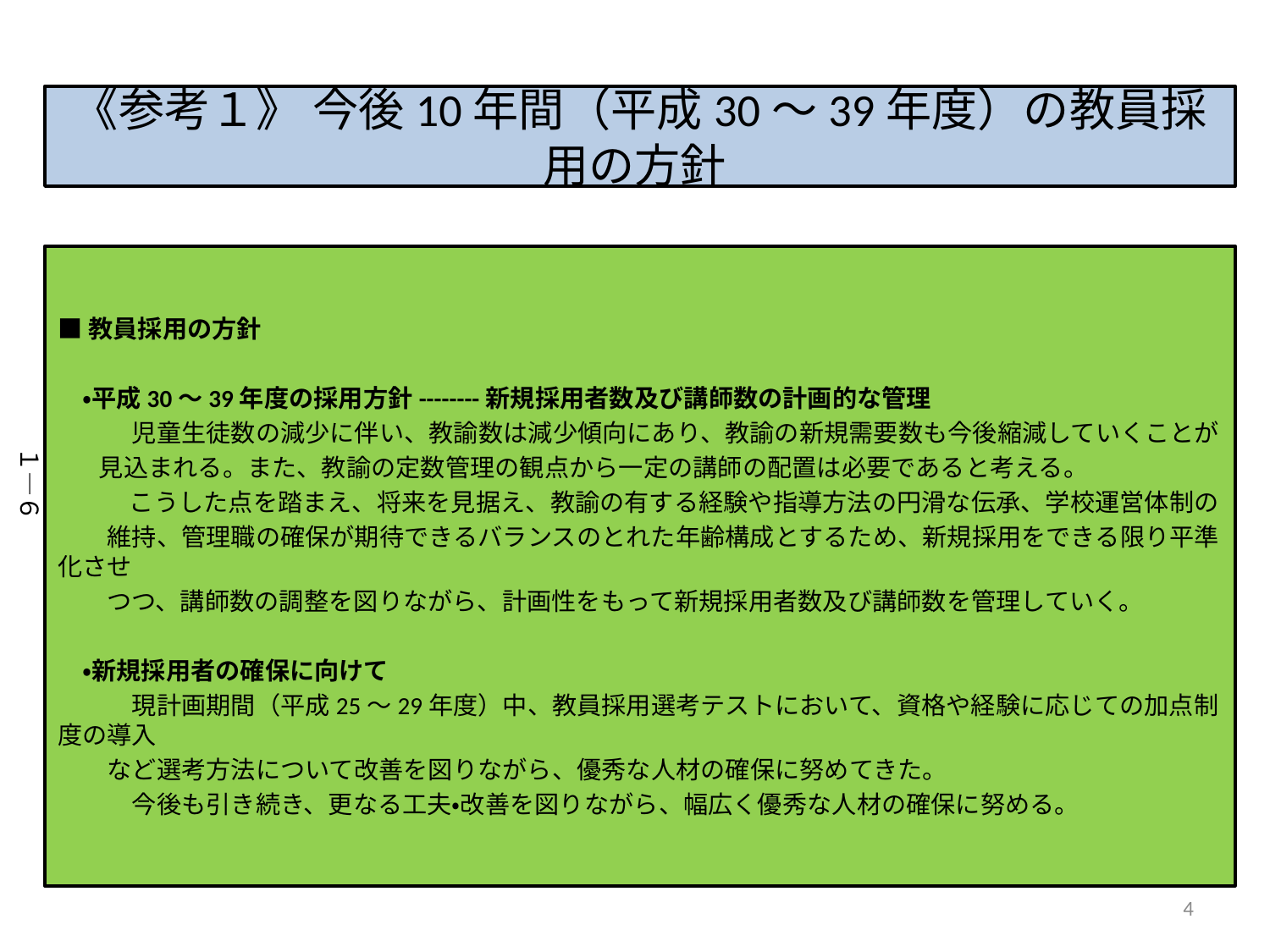

# 《参考１》 今後10年間（平成30～39年度）の教員採用の方針
■教員採用の方針

　・平成30～39年度の採用方針--------新規採用者数及び講師数の計画的な管理
　　　児童生徒数の減少に伴い、教諭数は減少傾向にあり、教諭の新規需要数も今後縮減していくことが
　   見込まれる。また、教諭の定数管理の観点から一定の講師の配置は必要であると考える。
 　　  こうした点を踏まえ、将来を見据え、教諭の有する経験や指導方法の円滑な伝承、学校運営体制の
　　維持、管理職の確保が期待できるバランスのとれた年齢構成とするため、新規採用をできる限り平準化させ
　　つつ、講師数の調整を図りながら、計画性をもって新規採用者数及び講師数を管理していく。

　・新規採用者の確保に向けて
　　　現計画期間（平成25～29年度）中、教員採用選考テストにおいて、資格や経験に応じての加点制度の導入
　　など選考方法について改善を図りながら、優秀な人材の確保に努めてきた。
　　　今後も引き続き、更なる工夫・改善を図りながら、幅広く優秀な人材の確保に努める。
１―６
4